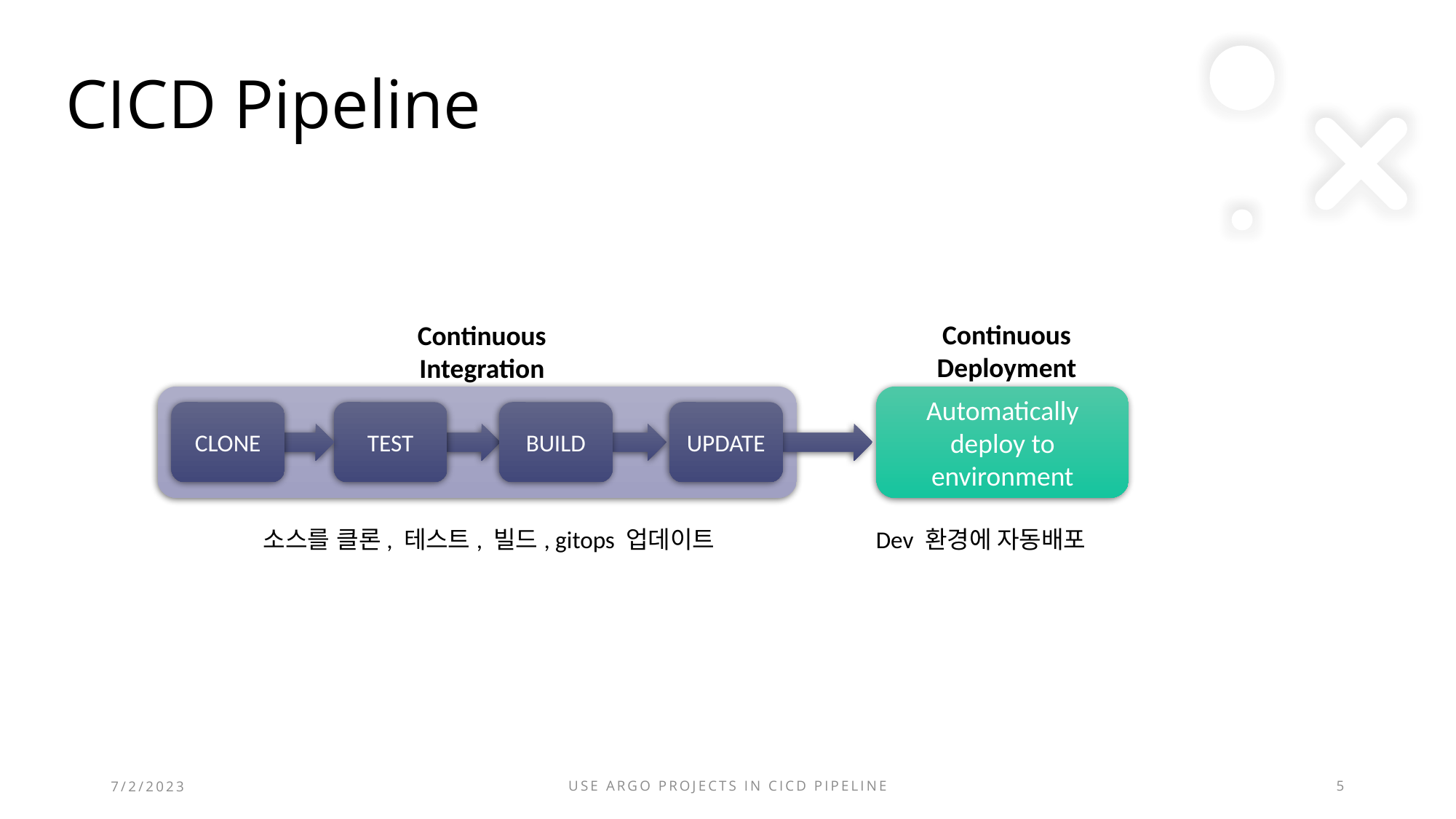

# CICD Pipeline
Continuous
Deployment
Continuous
Integration
Automatically
deploy to
environment

CLONE
TEST
BUILD
UPDATE

소스를 클론, 테스트, 빌드, gitops 업데이트
Dev 환경에 자동배포
7/2/2023
Use argo projects in cicd pipeline
5